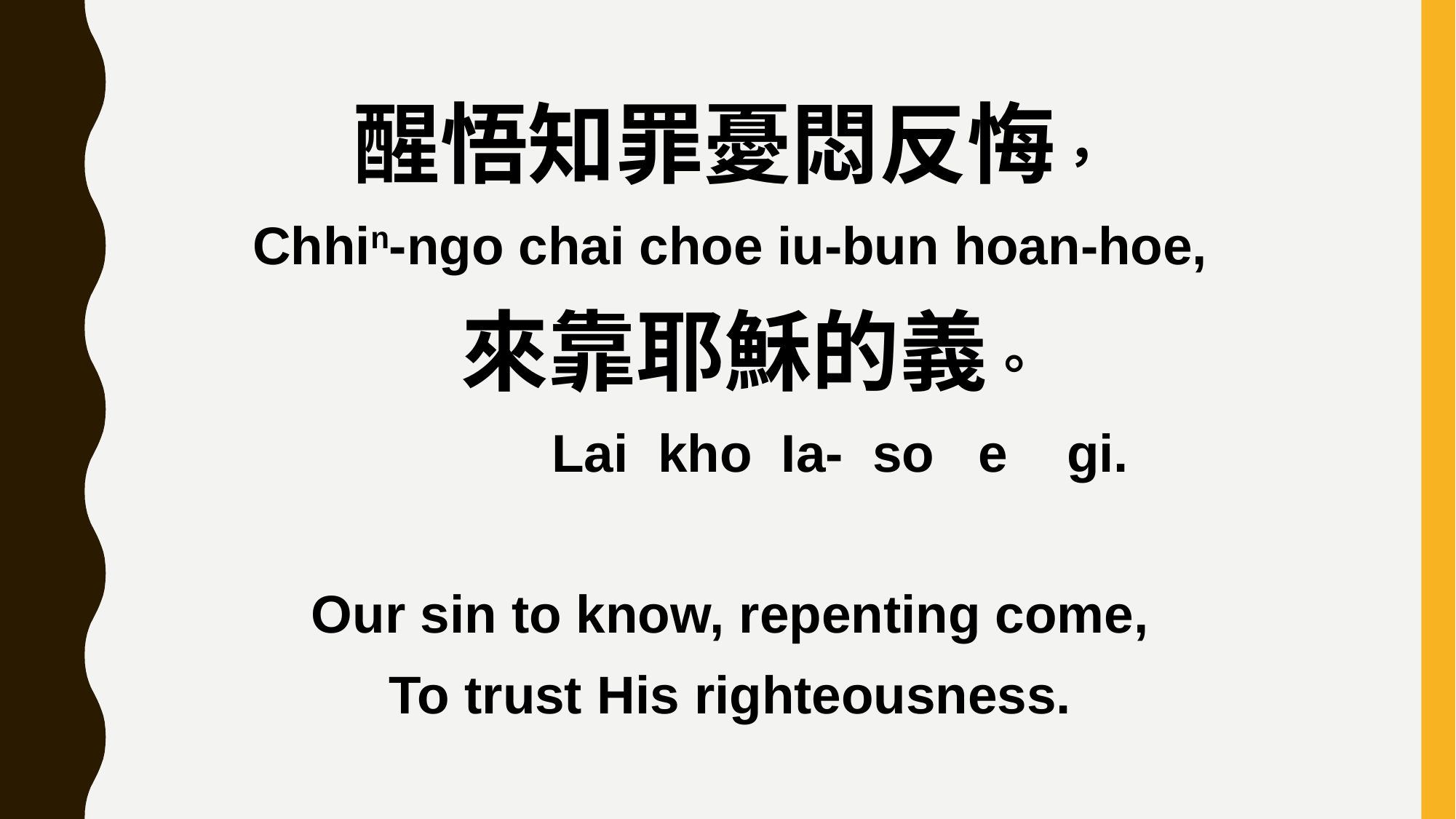

醒悟知罪憂悶反悔，
Chhin-ngo chai choe iu-bun hoan-hoe,
 來靠耶穌的義。
                        Lai  kho  Ia-  so   e    gi.

Our sin to know, repenting come,
To trust His righteousness.